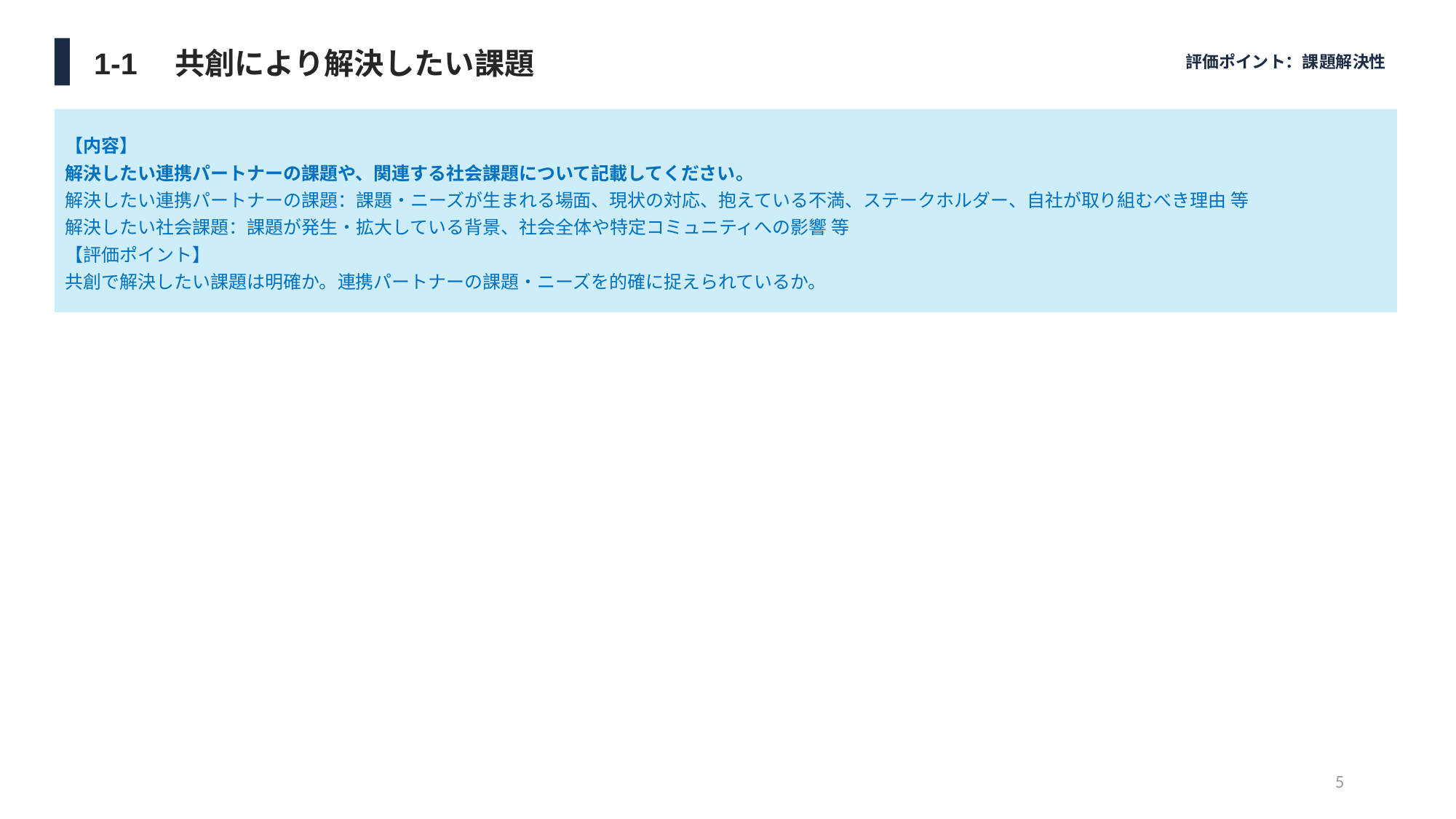

評価ポイント：課題解決性
1-1　共創により解決したい課題
【内容】
解決したい連携パートナーの課題や、関連する社会課題について記載してください。
解決したい連携パートナーの課題：課題・ニーズが生まれる場面、現状の対応、抱えている不満、ステークホルダー、自社が取り組むべき理由 等
解決したい社会課題：課題が発生・拡大している背景、社会全体や特定コミュニティへの影響 等
【評価ポイント】
共創で解決したい課題は明確か。連携パートナーの課題・ニーズを的確に捉えられているか。
5